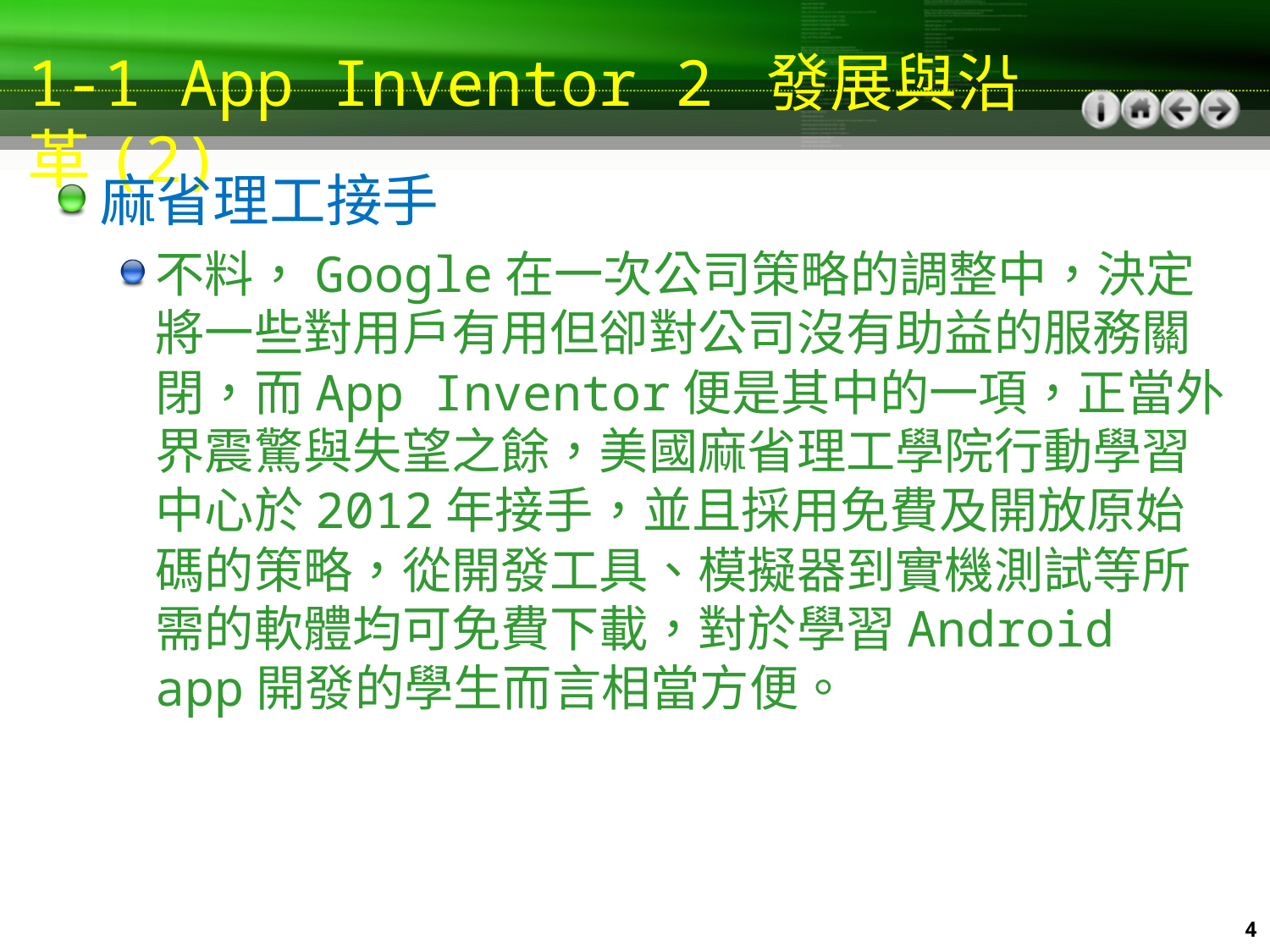

# 1-1 App Inventor 2 發展與沿革(2)
麻省理工接手
不料，Google在一次公司策略的調整中，決定將一些對用戶有用但卻對公司沒有助益的服務關閉，而App Inventor便是其中的一項，正當外界震驚與失望之餘，美國麻省理工學院行動學習中心於2012年接手，並且採用免費及開放原始碼的策略，從開發工具、模擬器到實機測試等所需的軟體均可免費下載，對於學習Android app開發的學生而言相當方便。